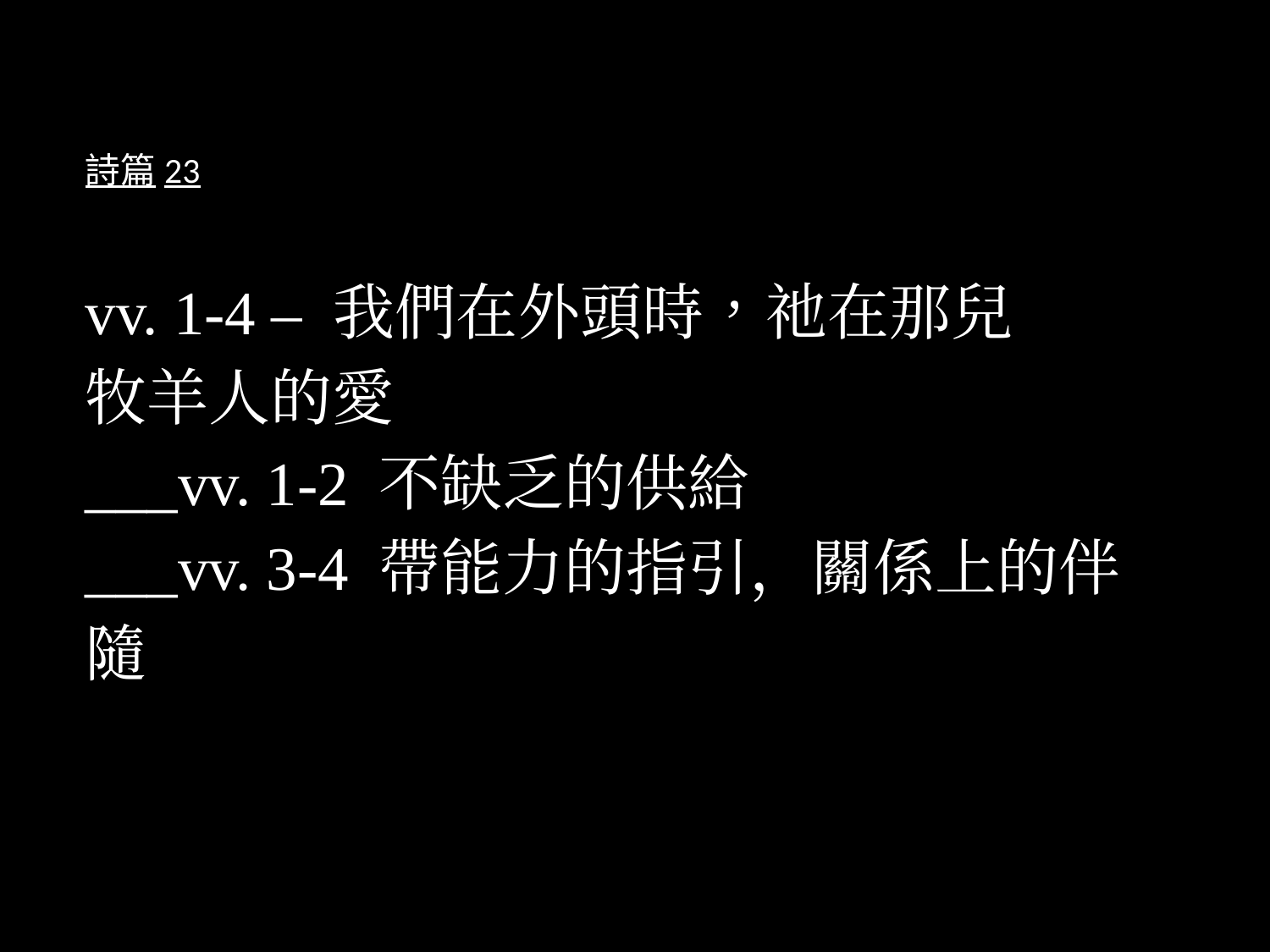

詩篇23
vv. 1-4 – 我們在外頭時，祂在那兒
牧羊人的愛
___vv. 1-2 不缺乏的供給
___vv. 3-4 帶能力的指引，關係上的伴隨